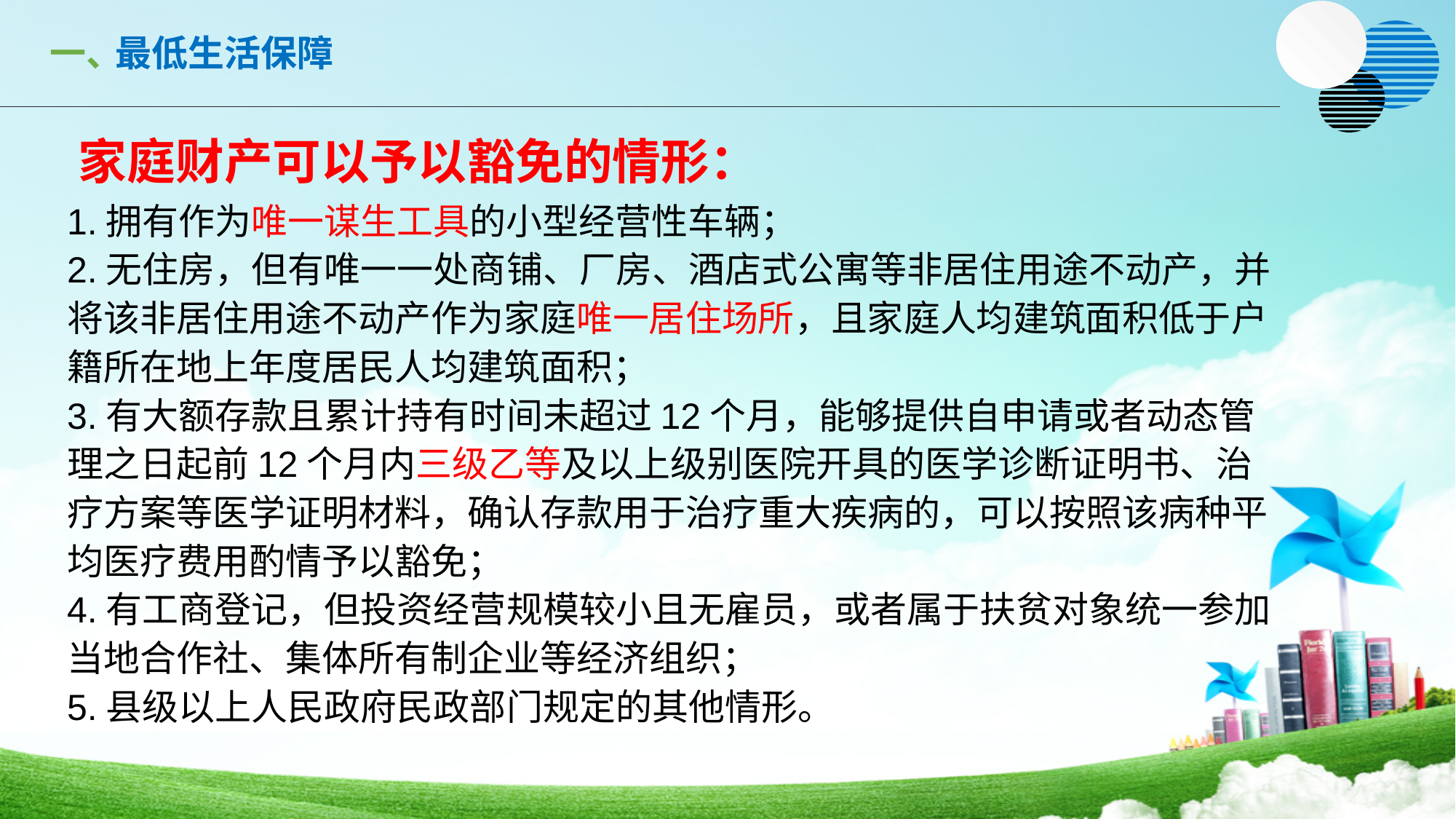

最低生活保障
一、
家庭财产可以予以豁免的情形：
1.拥有作为唯一谋生工具的小型经营性车辆；
2.无住房，但有唯一一处商铺、厂房、酒店式公寓等非居住用途不动产，并将该非居住用途不动产作为家庭唯一居住场所，且家庭人均建筑面积低于户籍所在地上年度居民人均建筑面积；
3.有大额存款且累计持有时间未超过12个月，能够提供自申请或者动态管理之日起前12个月内三级乙等及以上级别医院开具的医学诊断证明书、治疗方案等医学证明材料，确认存款用于治疗重大疾病的，可以按照该病种平均医疗费用酌情予以豁免；
4.有工商登记，但投资经营规模较小且无雇员，或者属于扶贫对象统一参加当地合作社、集体所有制企业等经济组织；
5.县级以上人民政府民政部门规定的其他情形。